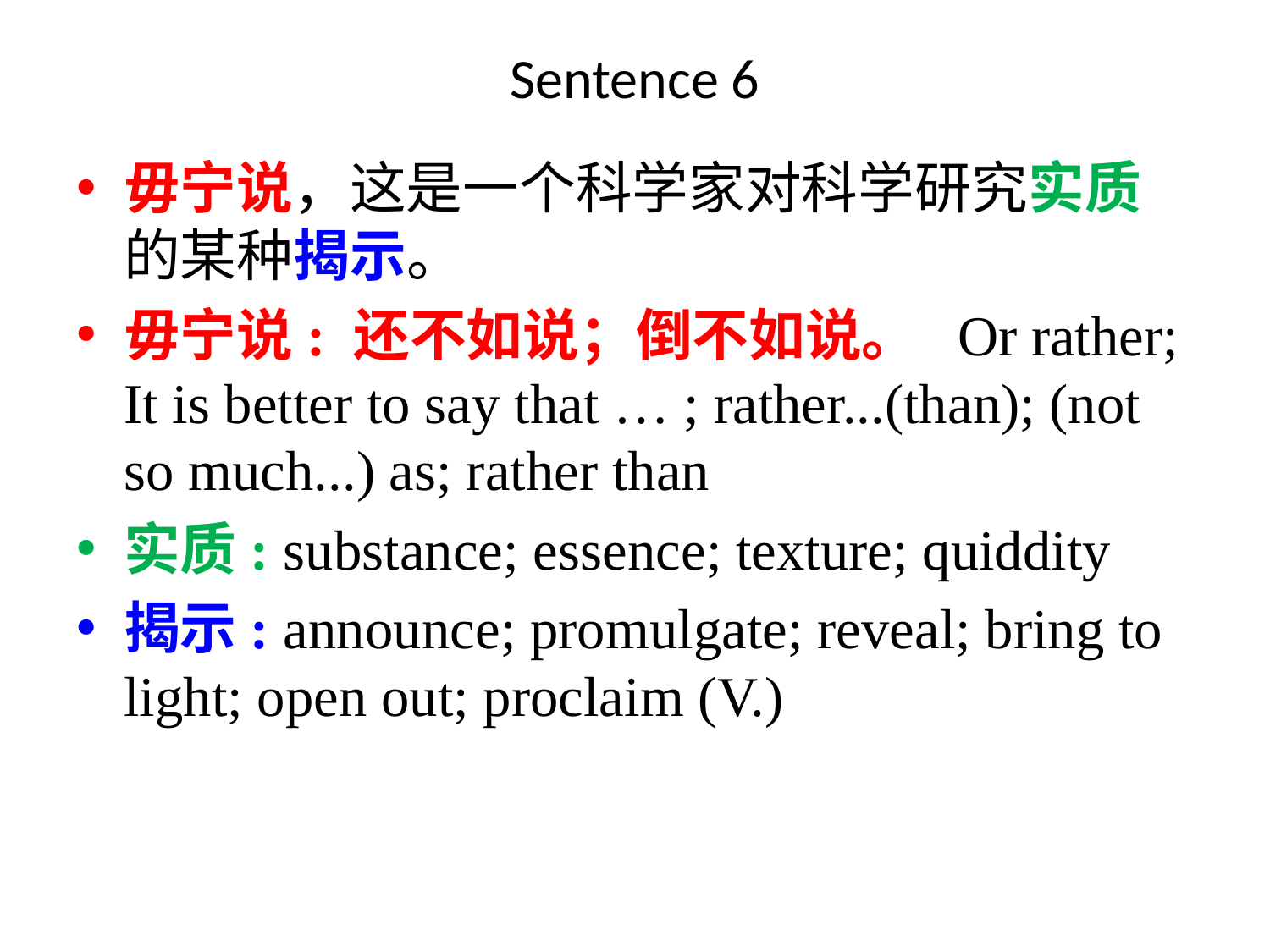

# Sentence 6
毋宁说，这是一个科学家对科学研究实质的某种揭示。
毋宁说: 还不如说；倒不如说。  Or rather; It is better to say that … ; rather...(than); (not so much...) as; rather than
实质: substance; essence; texture; quiddity
揭示: announce; promulgate; reveal; bring to light; open out; proclaim (V.)